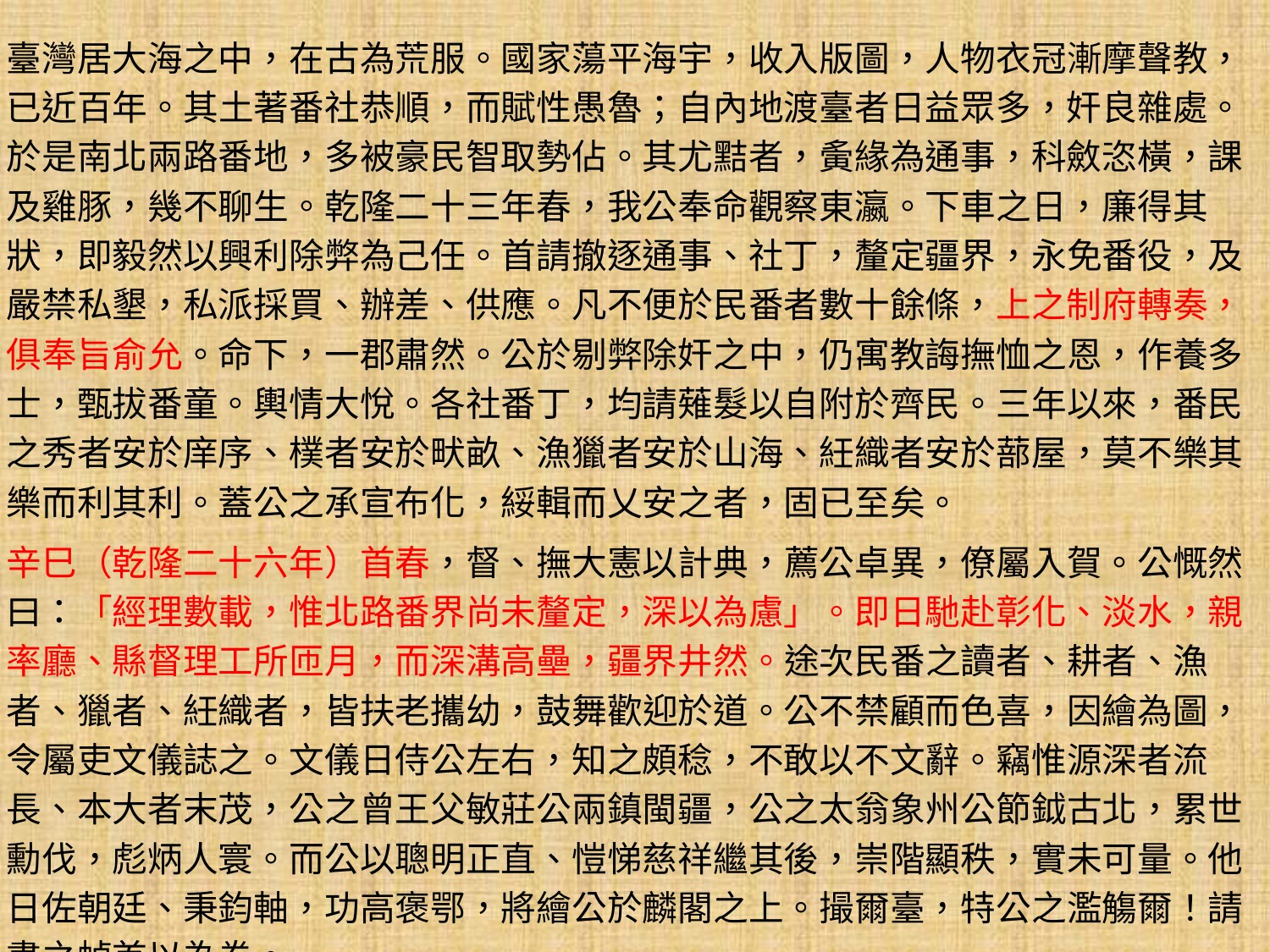

臺灣居大海之中，在古為荒服。國家蕩平海宇，收入版圖，人物衣冠漸摩聲教，已近百年。其土著番社恭順，而賦性愚魯；自內地渡臺者日益眾多，奸良雜處。於是南北兩路番地，多被豪民智取勢佔。其尤黠者，夤緣為通事，科斂恣橫，課及雞豚，幾不聊生。乾隆二十三年春，我公奉命觀察東瀛。下車之日，廉得其狀，即毅然以興利除弊為己任。首請撤逐通事、社丁，釐定疆界，永免番役，及嚴禁私墾，私派採買、辦差、供應。凡不便於民番者數十餘條，上之制府轉奏，俱奉旨俞允。命下，一郡肅然。公於剔弊除奸之中，仍寓教誨撫恤之恩，作養多士，甄拔番童。輿情大悅。各社番丁，均請薙髮以自附於齊民。三年以來，番民之秀者安於庠序、樸者安於畎畝、漁獵者安於山海、紝織者安於蔀屋，莫不樂其樂而利其利。蓋公之承宣布化，綏輯而乂安之者，固已至矣。
辛巳（乾隆二十六年）首春，督、撫大憲以計典，薦公卓異，僚屬入賀。公慨然曰：「經理數載，惟北路番界尚未釐定，深以為慮」。即日馳赴彰化、淡水，親率廳、縣督理工所匝月，而深溝高壘，疆界井然。途次民番之讀者、耕者、漁者、獵者、紝織者，皆扶老攜幼，鼓舞歡迎於道。公不禁顧而色喜，因繪為圖，令屬吏文儀誌之。文儀日侍公左右，知之頗稔，不敢以不文辭。竊惟源深者流長、本大者末茂，公之曾王父敏莊公兩鎮閩疆，公之太翁象州公節鉞古北，累世勳伐，彪炳人寰。而公以聰明正直、愷悌慈祥繼其後，崇階顯秩，實未可量。他日佐朝廷、秉鈞軸，功高褒鄂，將繪公於麟閣之上。撮爾臺，特公之濫觴爾！請書之幀首以為券。